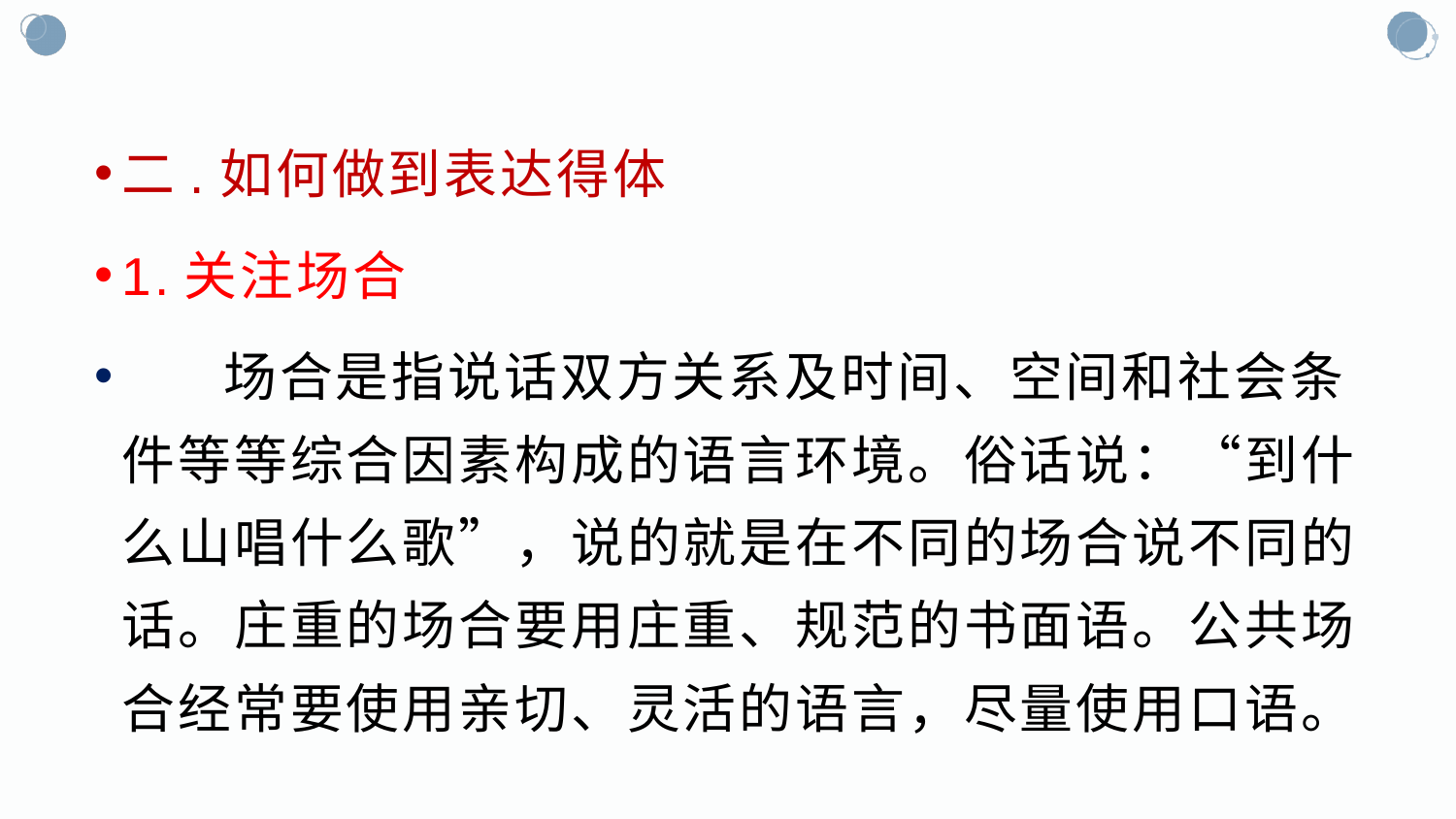

#
二.如何做到表达得体
1.关注场合
      场合是指说话双方关系及时间、空间和社会条件等等综合因素构成的语言环境。俗话说：“到什么山唱什么歌”，说的就是在不同的场合说不同的话。庄重的场合要用庄重、规范的书面语。公共场合经常要使用亲切、灵活的语言，尽量使用口语。